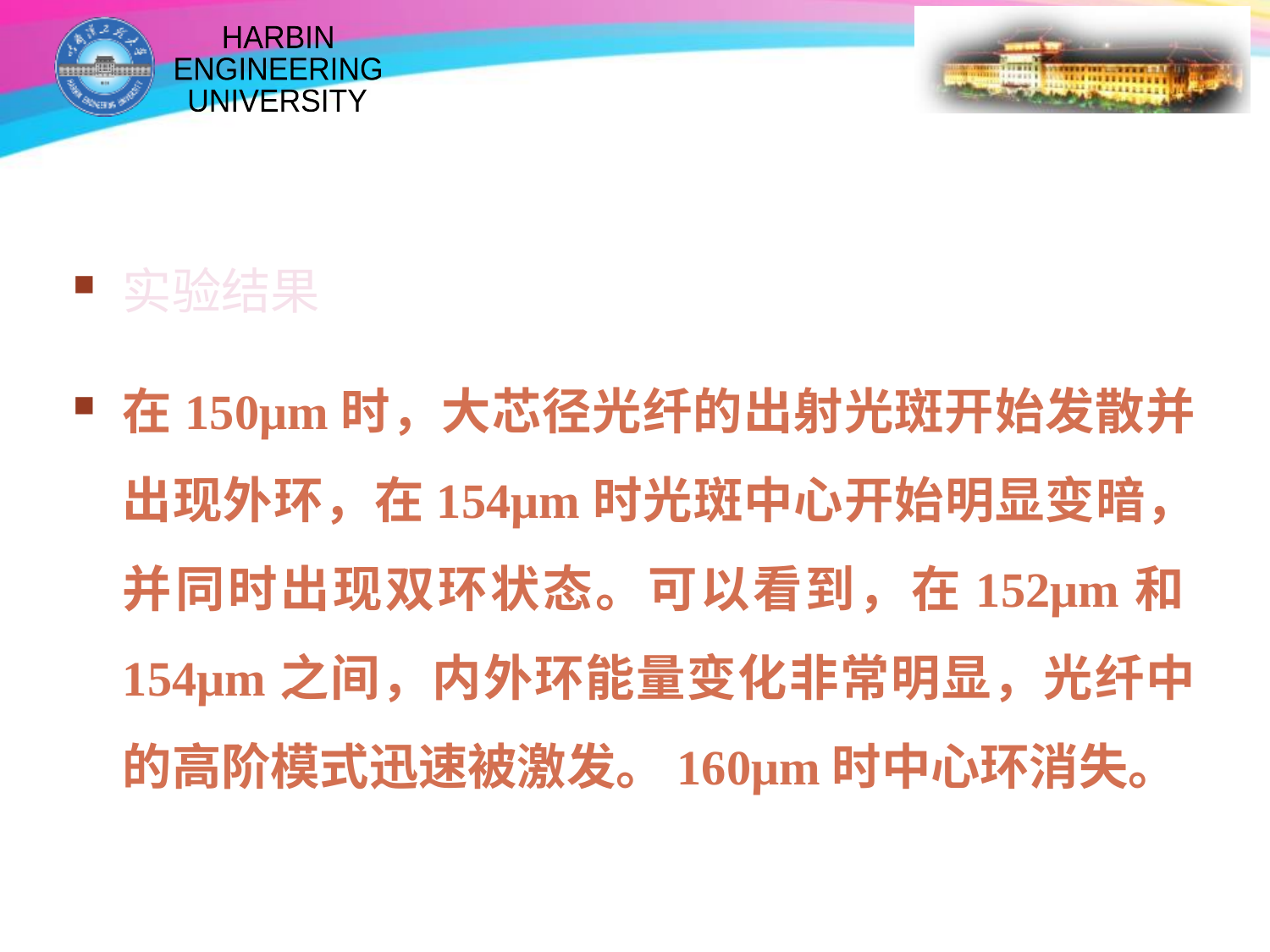

实验结果
在150μm时，大芯径光纤的出射光斑开始发散并出现外环，在154μm时光斑中心开始明显变暗，并同时出现双环状态。可以看到，在152μm和154μm之间，内外环能量变化非常明显，光纤中的高阶模式迅速被激发。160μm时中心环消失。